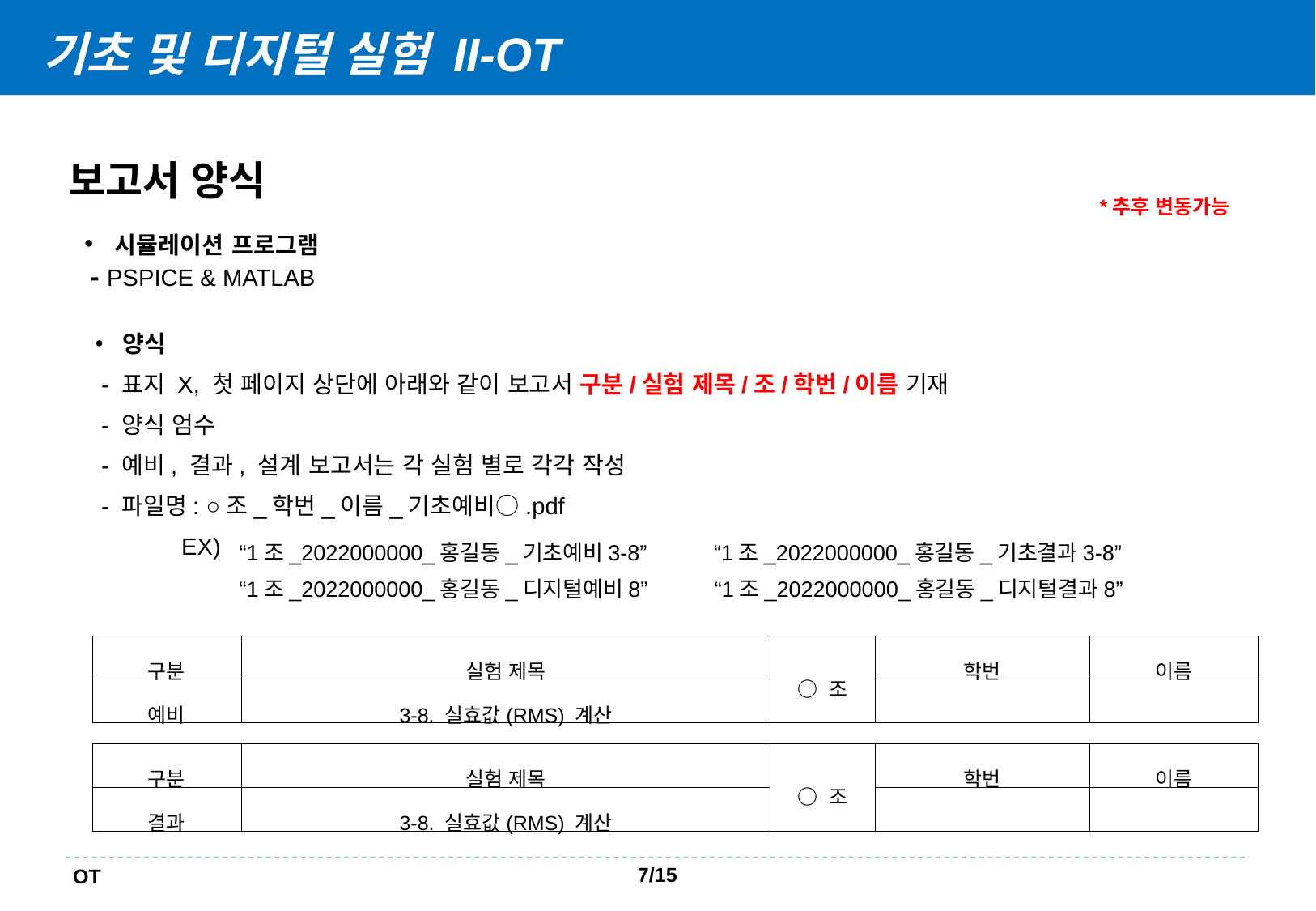

# 기초 및 디지털 실험 II-OT
보고서 양식
*추후 변동가능
• 시뮬레이션 프로그램
  - PSPICE & MATLAB
• 양식
  - 표지 X, 첫 페이지 상단에 아래와 같이 보고서 구분/실험 제목/조/학번/이름 기재
  - 양식 엄수
  - 예비, 결과, 설계 보고서는 각 실험 별로 각각 작성
  - 파일명: ○조_학번_이름_기초예비○.pdf
              EX)
“1조_2022000000_홍길동_기초예비3-8”           “1조_2022000000_홍길동_기초결과3-8”
“1조_2022000000_홍길동_디지털예비8”           “1조_2022000000_홍길동_디지털결과8”

| 구분 | 실험 제목 | ○ 조 | 학번 | 이름 |
| --- | --- | --- | --- | --- |
| 예비 | 3-8. 실효값(RMS) 계산 |  |  |  |
| 구분 | 실험 제목 | ○ 조 | 학번 | 이름 |
| --- | --- | --- | --- | --- |
| 결과 | 3-8. 실효값(RMS) 계산 |  |  |  |